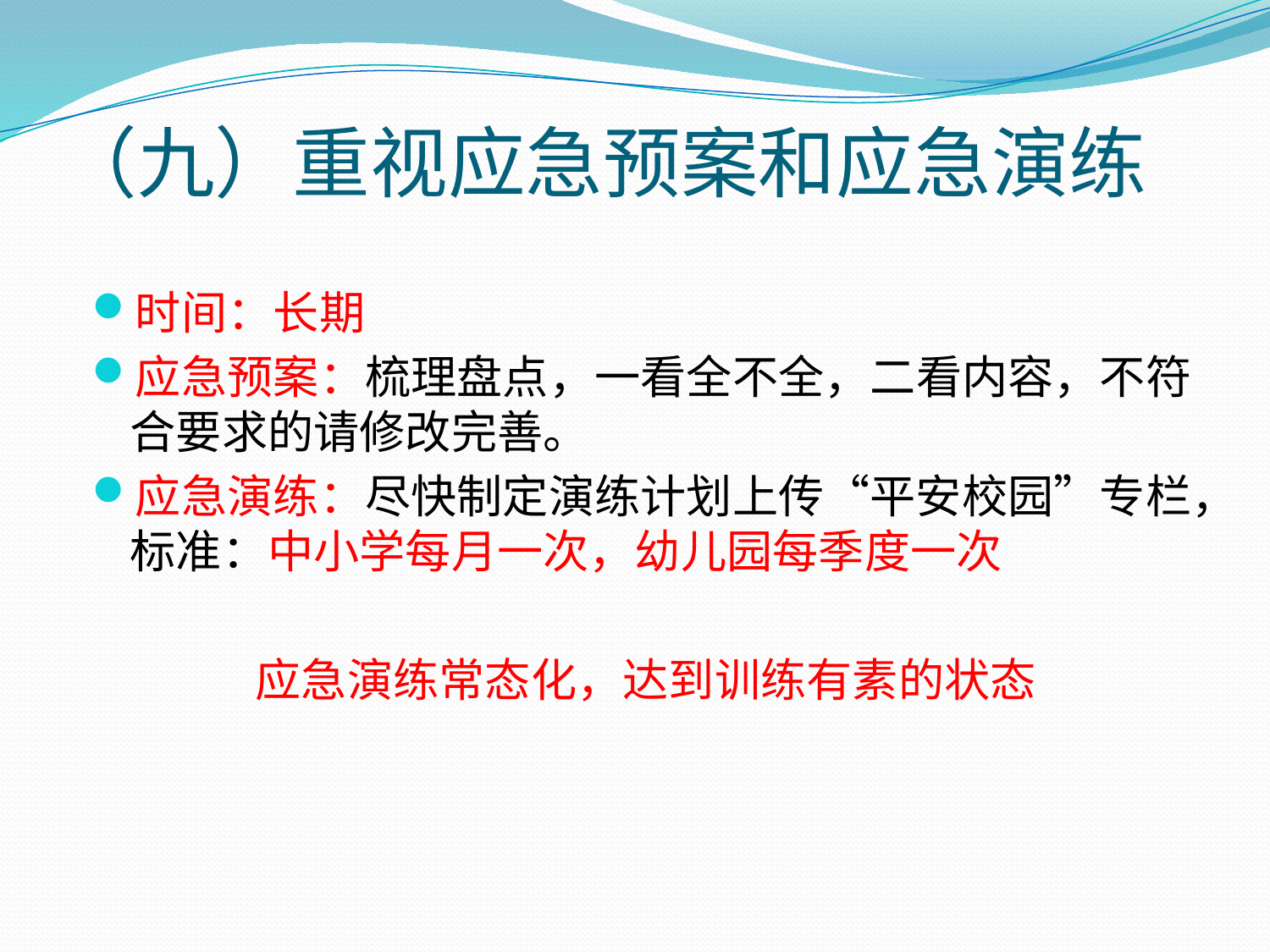

# （九）重视应急预案和应急演练
时间：长期
应急预案：梳理盘点，一看全不全，二看内容，不符合要求的请修改完善。
应急演练：尽快制定演练计划上传“平安校园”专栏，标准：中小学每月一次，幼儿园每季度一次

应急演练常态化，达到训练有素的状态